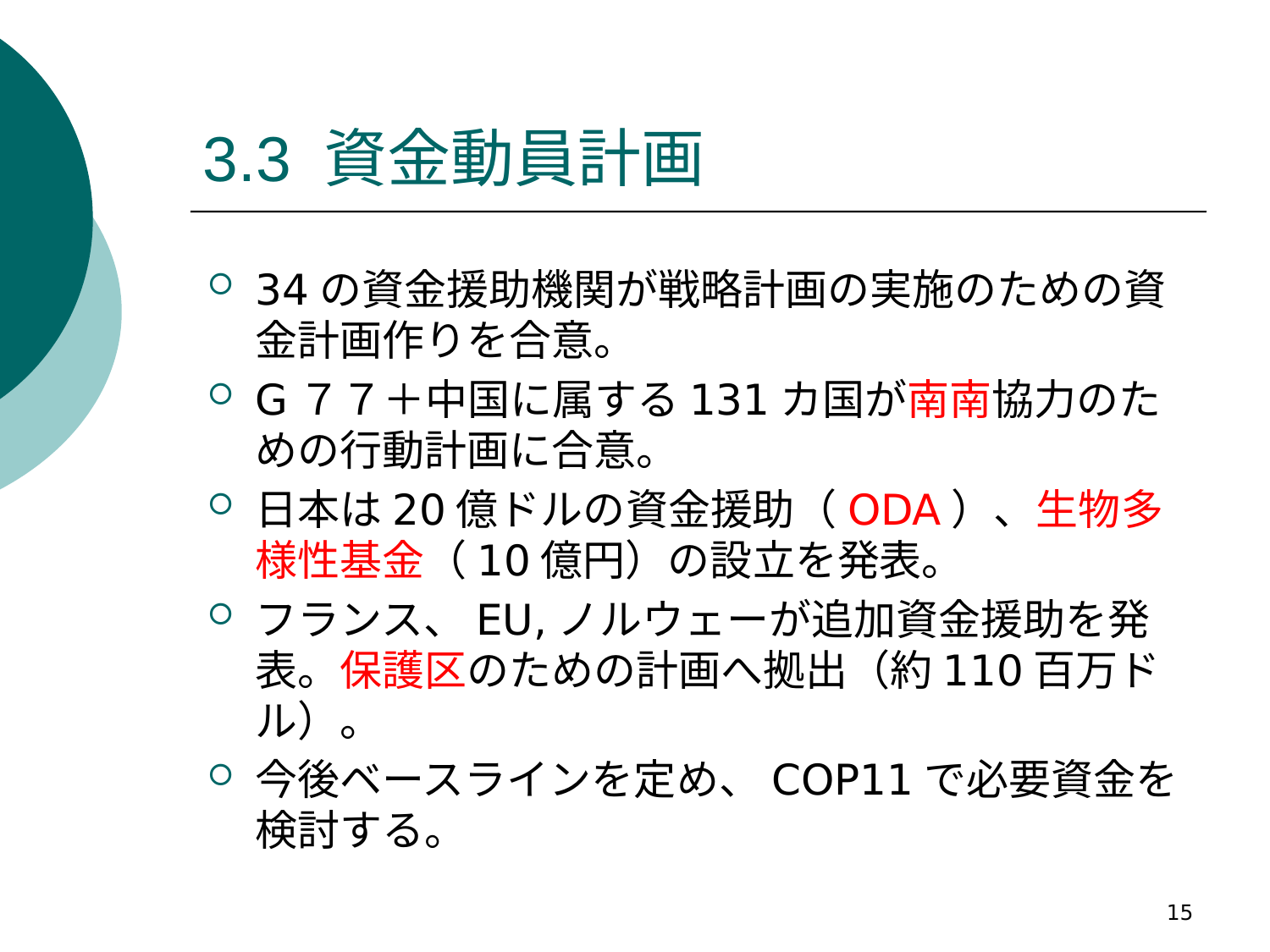

# 3.3 資金動員計画
34の資金援助機関が戦略計画の実施のための資金計画作りを合意。
G７７＋中国に属する131カ国が南南協力のための行動計画に合意。
日本は20億ドルの資金援助（ODA）、生物多様性基金（10億円）の設立を発表。
フランス、EU,ノルウェーが追加資金援助を発表。保護区のための計画へ拠出（約110百万ドル）。
今後ベースラインを定め、COP11で必要資金を検討する。
15